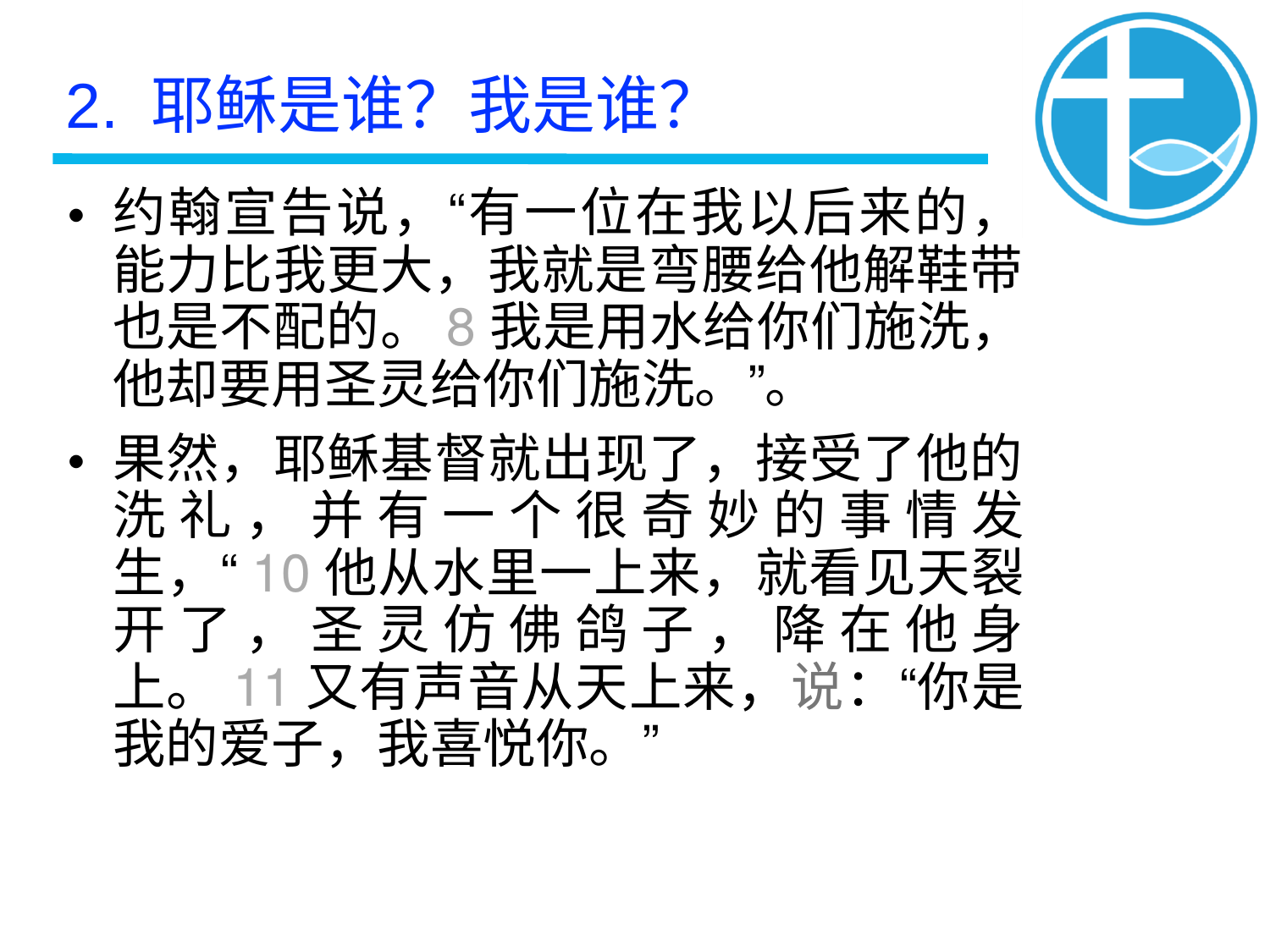

2. 耶稣是谁？我是谁？
约翰宣告说，“有一位在我以后来的，能力比我更大，我就是弯腰给他解鞋带也是不配的。8我是用水给你们施洗，他却要用圣灵给你们施洗。”。
果然，耶稣基督就出现了，接受了他的洗礼，并有一个很奇妙的事情发生，“10他从水里一上来，就看见天裂开了，圣灵仿佛鸽子，降在他身上。11又有声音从天上来，说：“你是我的爱子，我喜悦你。”